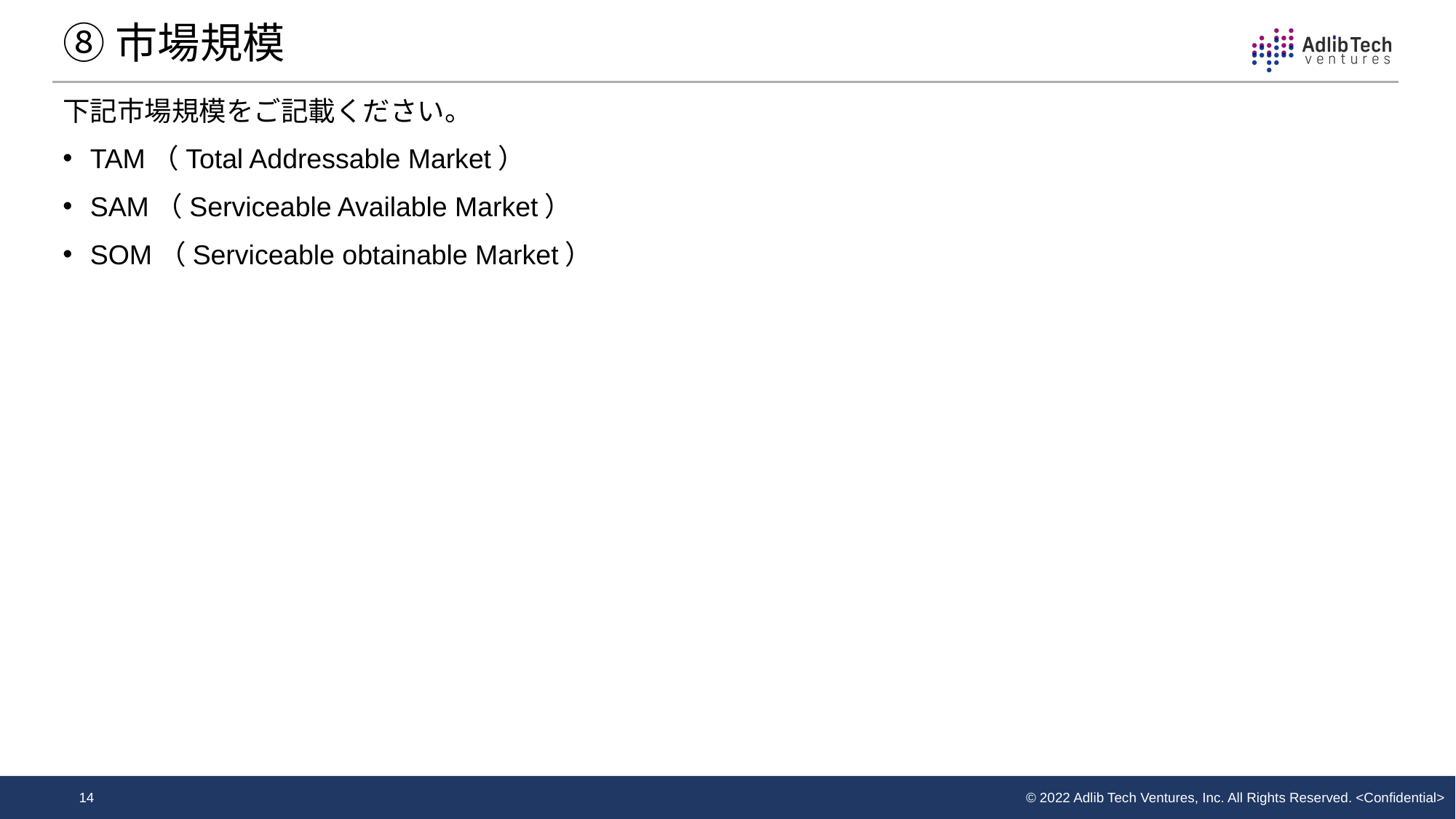

# ⑧市場規模
下記市場規模をご記載ください。
TAM（Total Addressable Market）
SAM（Serviceable Available Market）
SOM（Serviceable obtainable Market）

14
© 2022 Adlib Tech Ventures, Inc. All Rights Reserved. <Confidential>